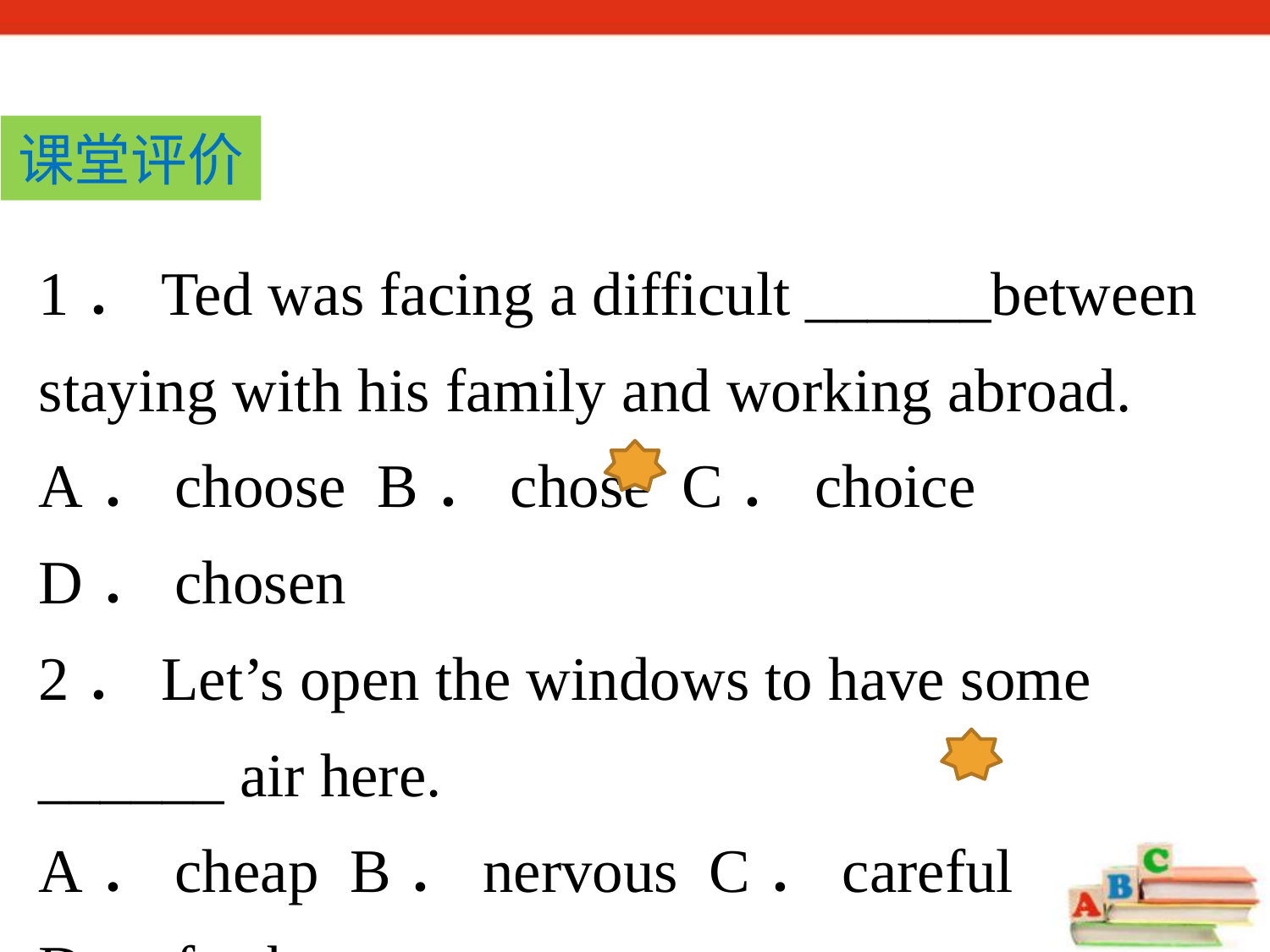

课堂评价
1．Ted was facing a difficult ______between staying with his family and working abroad.
A．choose  B．chose  C．choice  D．chosen
2．Let’s open the windows to have some ______ air here.
A．cheap  B．nervous  C．careful  D．fresh